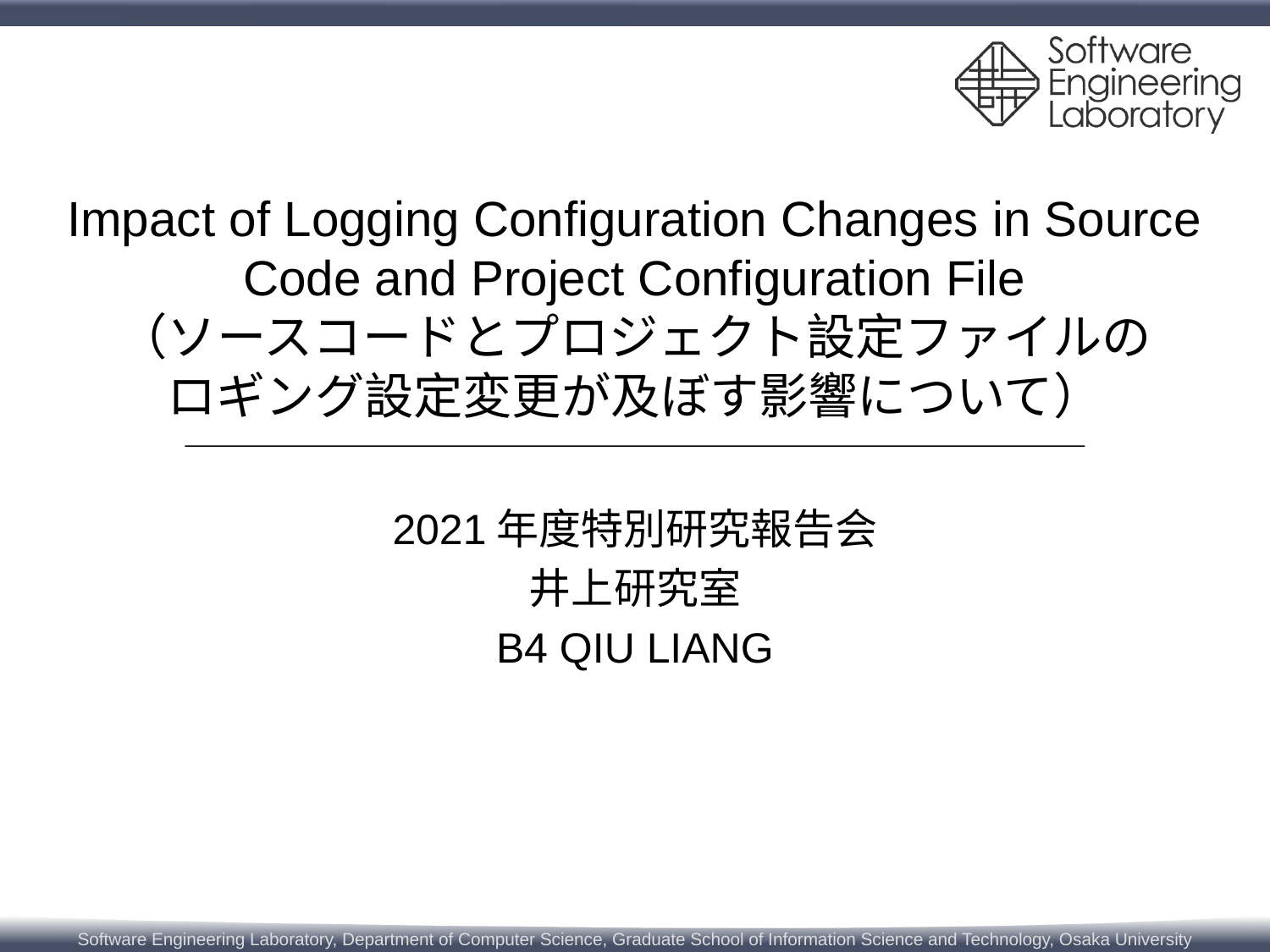

# Impact of Logging Configuration Changes in Source Code and Project Configuration File （ソースコードとプロジェクト設定ファイルの ロギング設定変更が及ぼす影響について）
2021年度特別研究報告会
井上研究室
B4 QIU LIANG